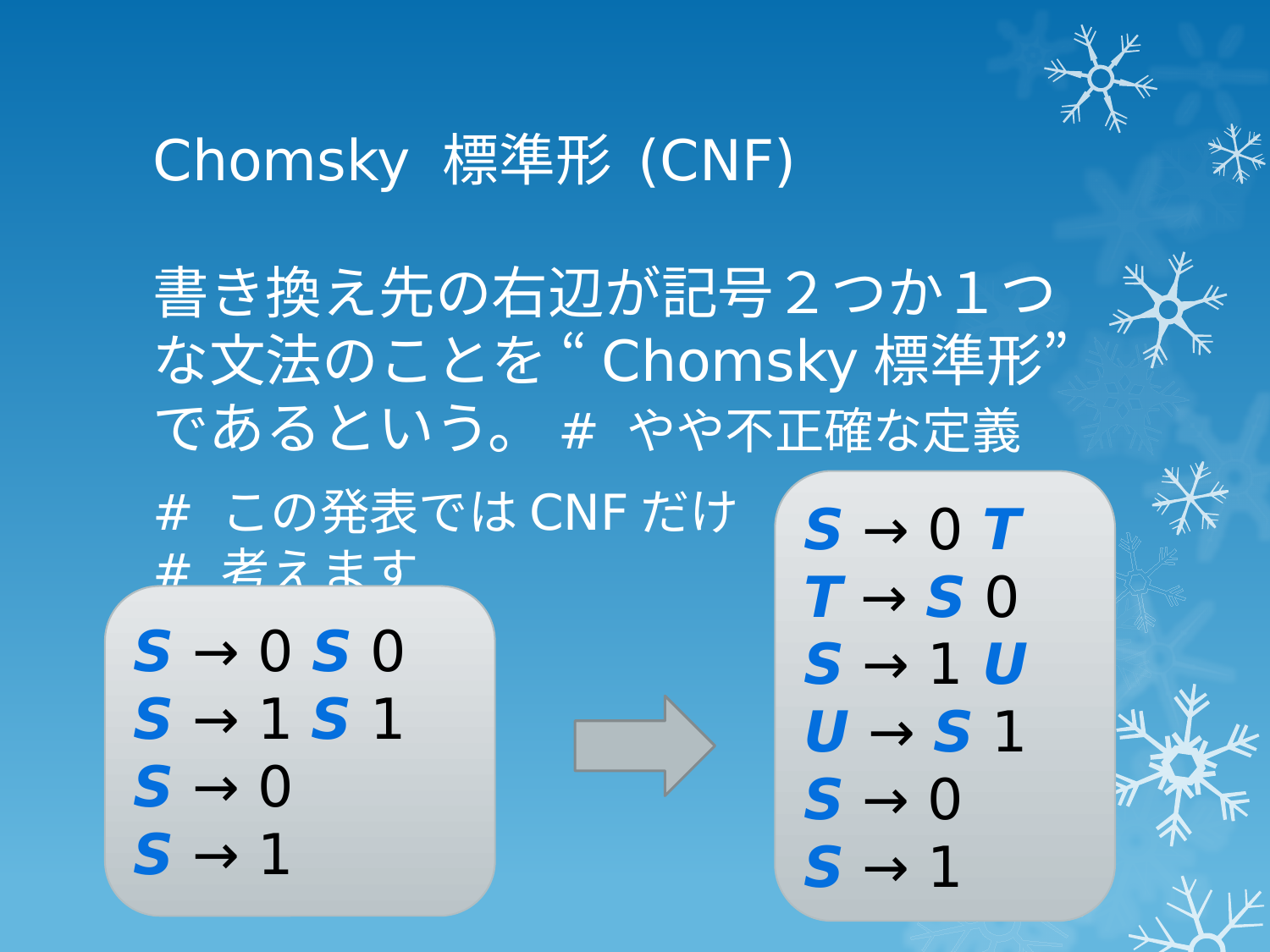

# Chomsky 標準形 (CNF)
書き換え先の右辺が記号２つか１つ
な文法のことを “Chomsky標準形”
であるという。# やや不正確な定義
# この発表ではCNFだけ # 考えます

S → 0 T
T → S 0
S → 1 U
U → S 1
S → 0
S → 1
S → 0 S 0
S → 1 S 1
S → 0
S → 1